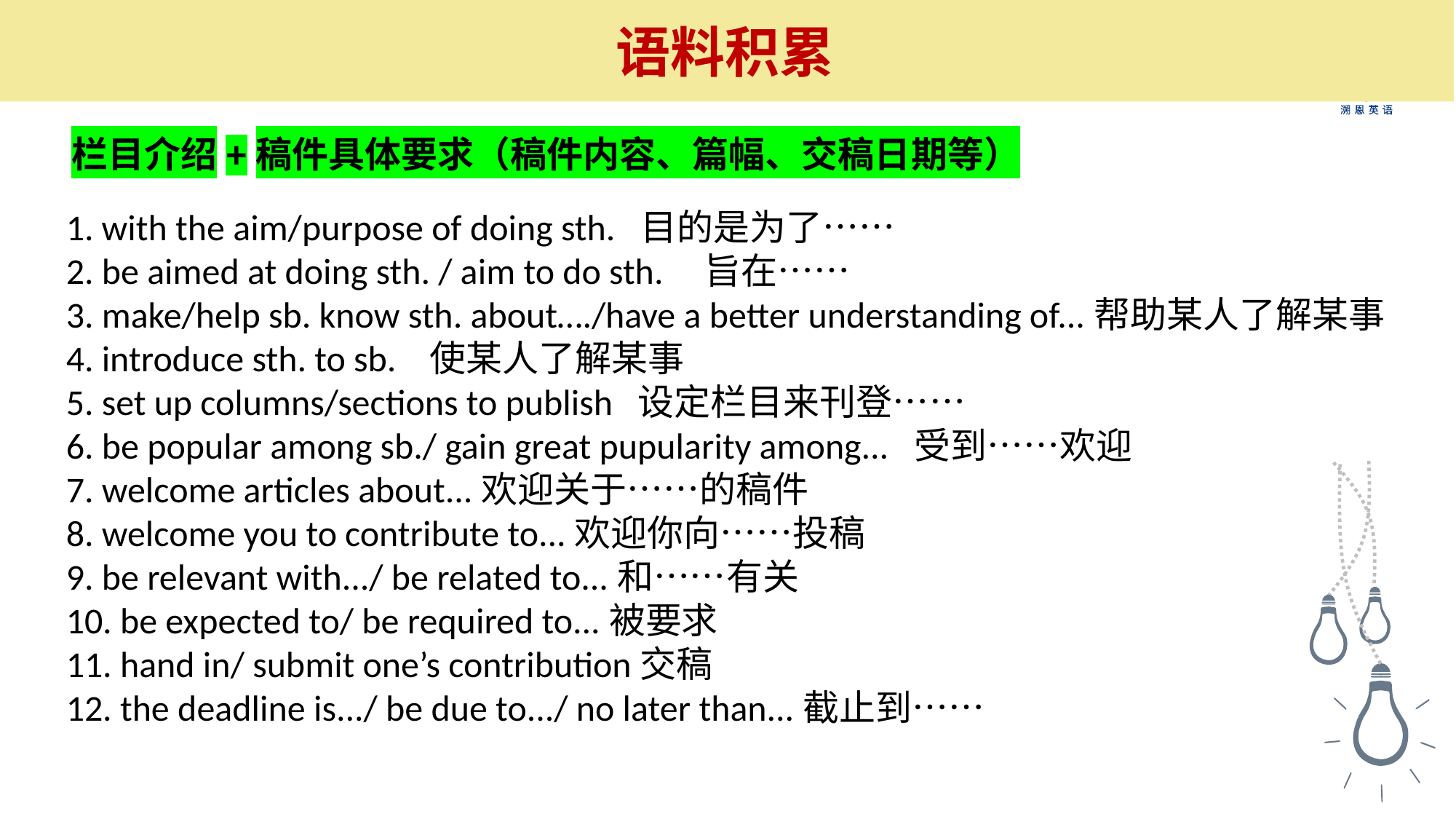

语料积累
栏目介绍+稿件具体要求（稿件内容、篇幅、交稿日期等）
1. with the aim/purpose of doing sth.  目的是为了……
2. be aimed at doing sth. / aim to do sth.    旨在……
3. make/help sb. know sth. about…./have a better understanding of...帮助某人了解某事
4. introduce sth. to sb.   使某人了解某事
5. set up columns/sections to publish  设定栏目来刊登……
6. be popular among sb./ gain great pupularity among...  受到……欢迎
7. welcome articles about...欢迎关于……的稿件
8. welcome you to contribute to...欢迎你向……投稿
9. be relevant with.../ be related to...和……有关
10. be expected to/ be required to...被要求
11. hand in/ submit one’s contribution交稿
12. the deadline is.../ be due to.../ no later than...截止到……